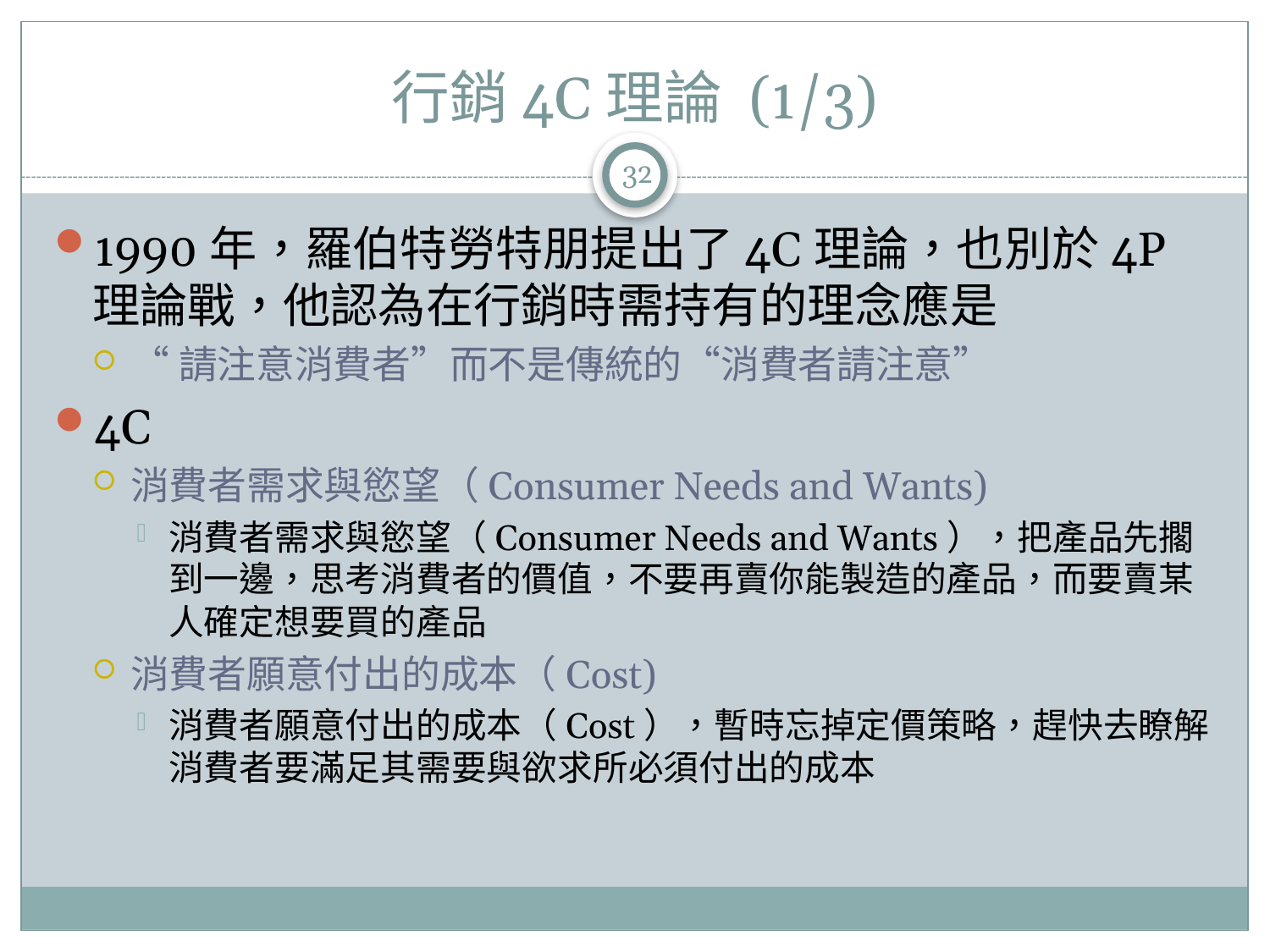

# 行銷4C理論 (1/3)
32
1990年，羅伯特勞特朋提出了4C理論，也別於4P理論戰，他認為在行銷時需持有的理念應是
“請注意消費者”而不是傳統的“消費者請注意”
4C
消費者需求與慾望（Consumer Needs and Wants)
消費者需求與慾望（Consumer Needs and Wants），把產品先擱到一邊，思考消費者的價值，不要再賣你能製造的產品，而要賣某人確定想要買的產品
消費者願意付出的成本（Cost)
消費者願意付出的成本（Cost），暫時忘掉定價策略，趕快去瞭解消費者要滿足其需要與欲求所必須付出的成本